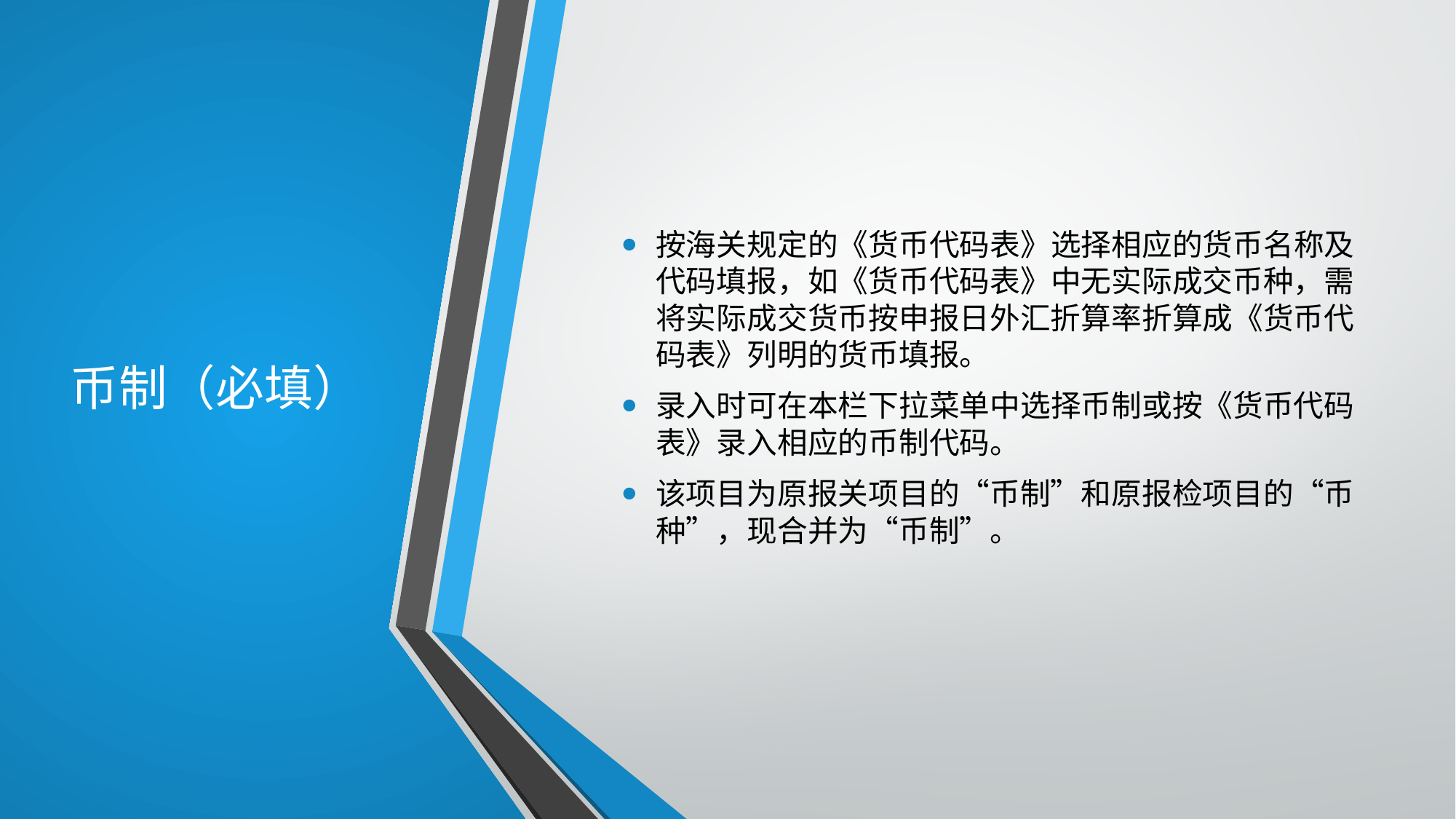

# 币制（必填）
按海关规定的《货币代码表》选择相应的货币名称及代码填报，如《货币代码表》中无实际成交币种，需将实际成交货币按申报日外汇折算率折算成《货币代码表》列明的货币填报。
录入时可在本栏下拉菜单中选择币制或按《货币代码表》录入相应的币制代码。
该项目为原报关项目的“币制”和原报检项目的“币种”，现合并为“币制”。